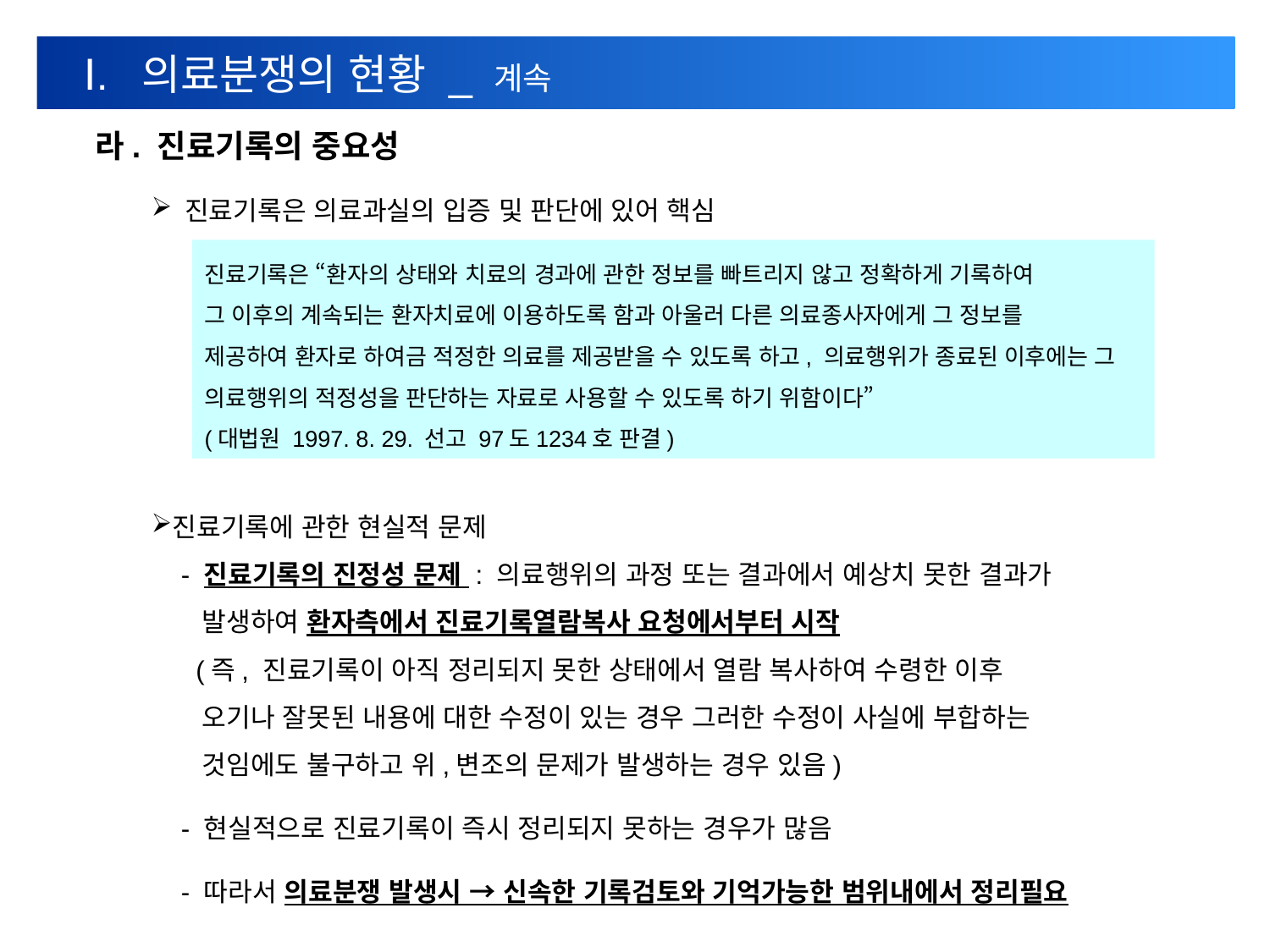

Ⅰ.  의료분쟁의 현황 _ 계속
라. 진료기록의 중요성
 진료기록은 의료과실의 입증 및 판단에 있어 핵심

진료기록에 관한 현실적 문제
    - 진료기록의 진정성 문제 : 의료행위의 과정 또는 결과에서 예상치 못한 결과가
      발생하여 환자측에서 진료기록열람복사 요청에서부터 시작
      (즉, 진료기록이 아직 정리되지 못한 상태에서 열람 복사하여 수령한 이후
      오기나 잘못된 내용에 대한 수정이 있는 경우 그러한 수정이 사실에 부합하는
      것임에도 불구하고 위,변조의 문제가 발생하는 경우 있음)
    - 현실적으로 진료기록이 즉시 정리되지 못하는 경우가 많음
    - 따라서 의료분쟁 발생시 → 신속한 기록검토와 기억가능한 범위내에서 정리필요
진료기록은 “환자의 상태와 치료의 경과에 관한 정보를 빠트리지 않고 정확하게 기록하여
그 이후의 계속되는 환자치료에 이용하도록 함과 아울러 다른 의료종사자에게 그 정보를
제공하여 환자로 하여금 적정한 의료를 제공받을 수 있도록 하고, 의료행위가 종료된 이후에는 그 의료행위의 적정성을 판단하는 자료로 사용할 수 있도록 하기 위함이다”
(대법원 1997. 8. 29. 선고 97도1234호 판결)